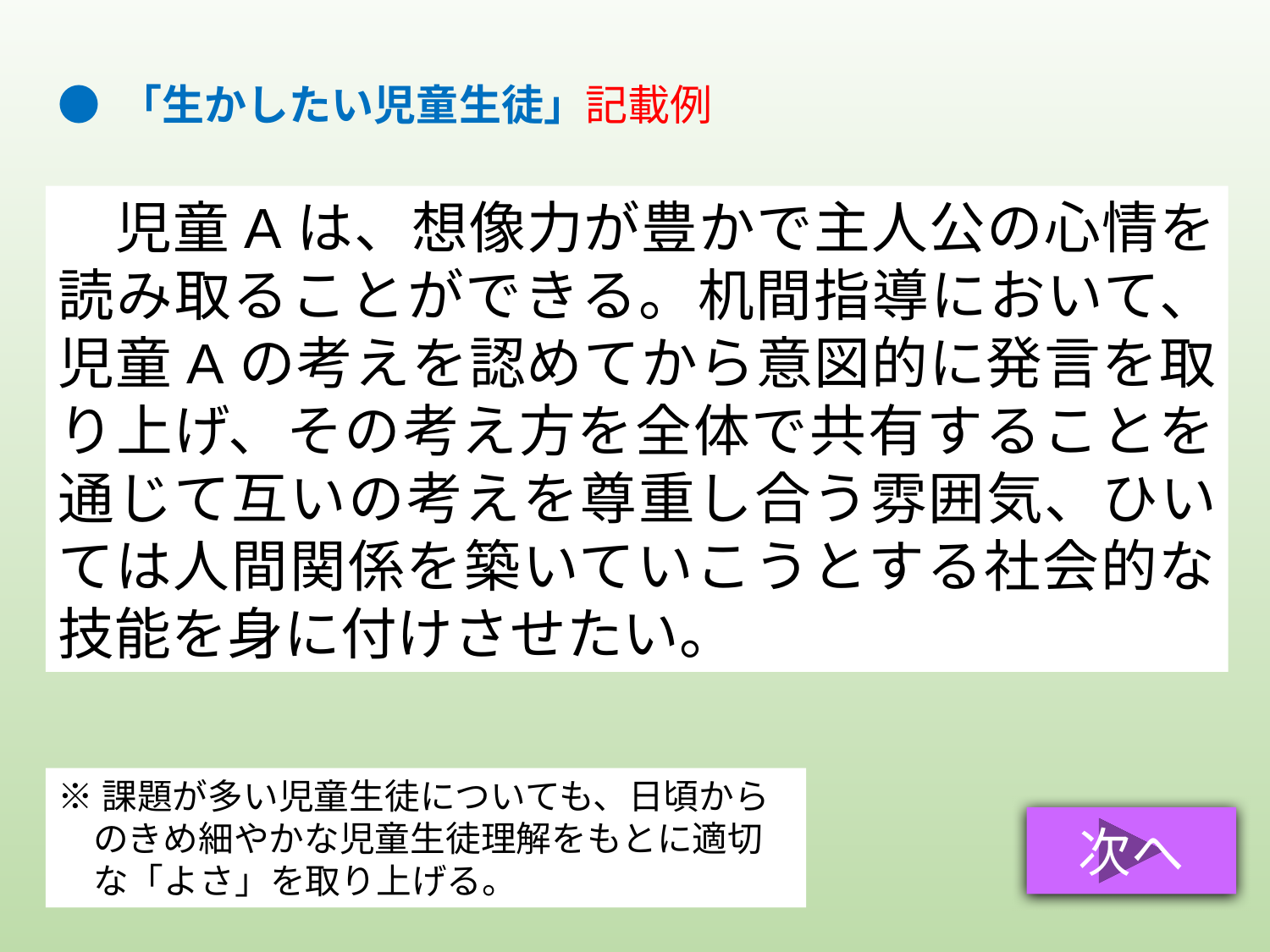

● 「生かしたい児童生徒」記載例
　児童Aは、想像力が豊かで主人公の心情を読み取ることができる。机間指導において、児童Aの考えを認めてから意図的に発言を取り上げ、その考え方を全体で共有することを通じて互いの考えを尊重し合う雰囲気、ひいては人間関係を築いていこうとする社会的な技能を身に付けさせたい。
※課題が多い児童生徒についても、日頃から
　のきめ細やかな児童生徒理解をもとに適切
　な「よさ」を取り上げる。
次へ